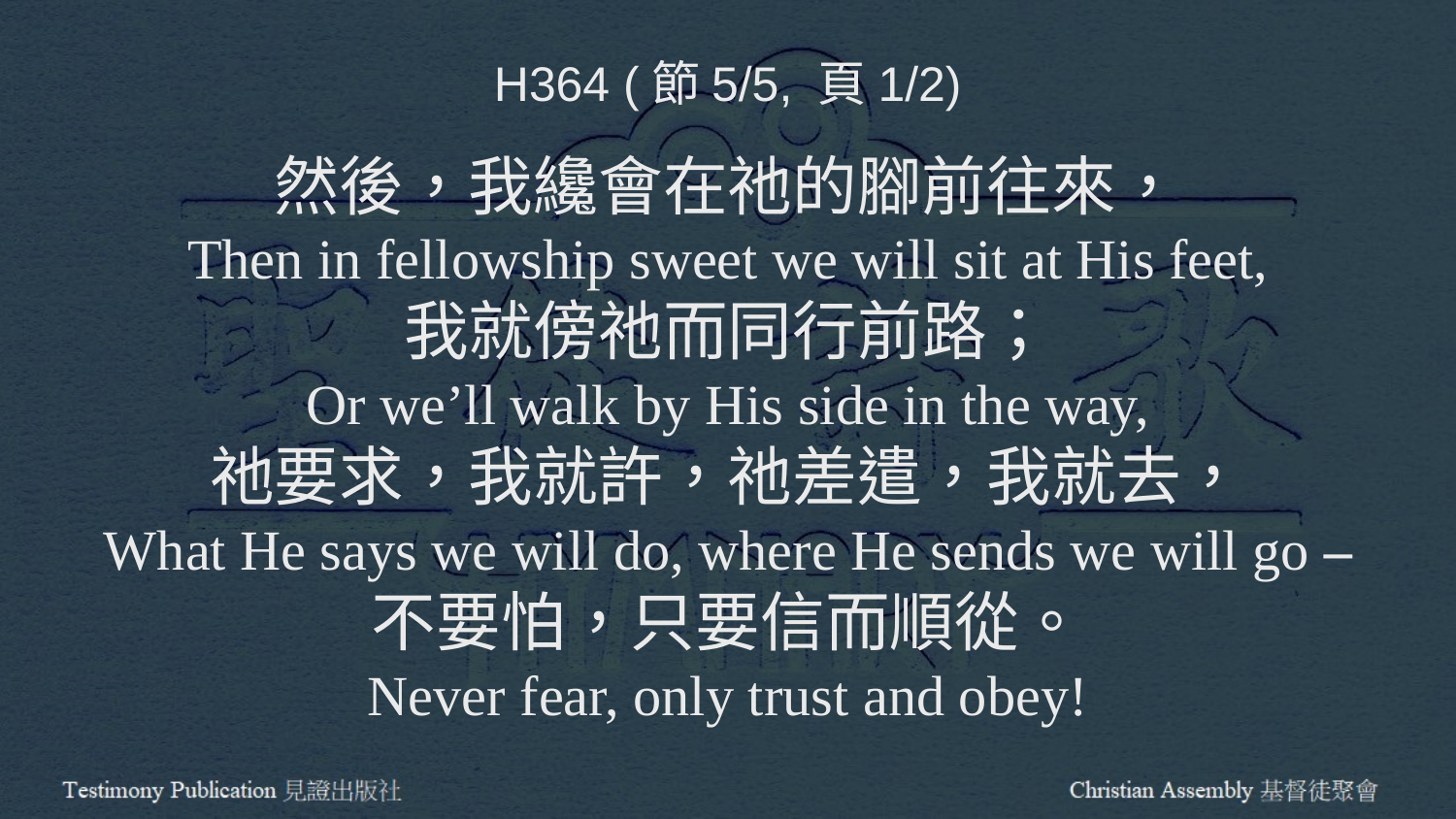

H364 (節5/5, 頁1/2)

然後，我纔會在祂的腳前往來，
Then in fellowship sweet we will sit at His feet,
我就傍祂而同行前路；
Or we’ll walk by His side in the way,
祂要求，我就許，祂差遣，我就去，
What He says we will do, where He sends we will go –
不要怕，只要信而順從。
Never fear, only trust and obey!